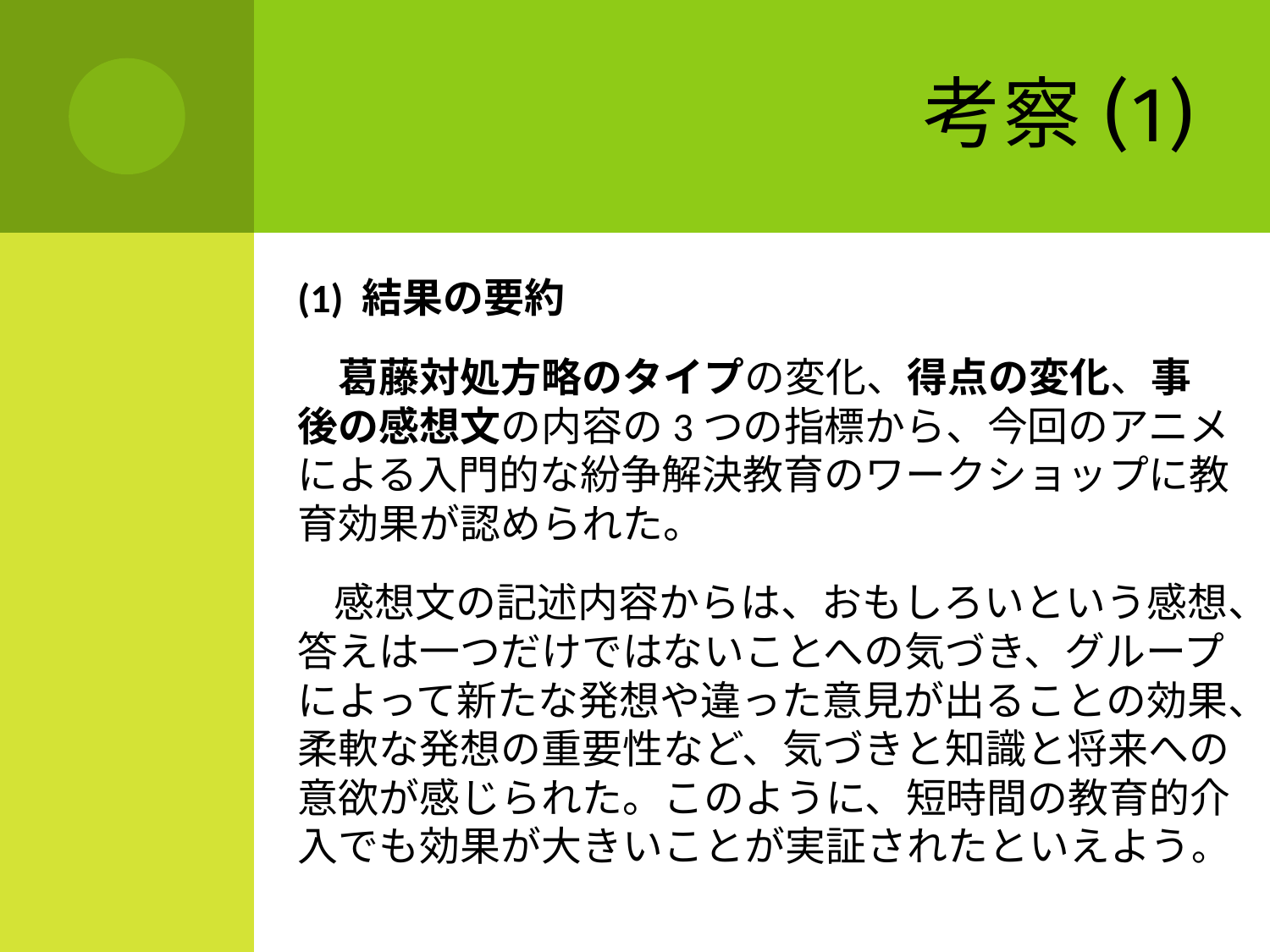

# 考察(1)
(1) 結果の要約
　葛藤対処方略のタイプの変化、得点の変化、事後の感想文の内容の3つの指標から、今回のアニメによる入門的な紛争解決教育のワークショップに教育効果が認められた。
   感想文の記述内容からは、おもしろいという感想、答えは一つだけではないことへの気づき、グループによって新たな発想や違った意見が出ることの効果、柔軟な発想の重要性など、気づきと知識と将来への意欲が感じられた。このように、短時間の教育的介入でも効果が大きいことが実証されたといえよう。